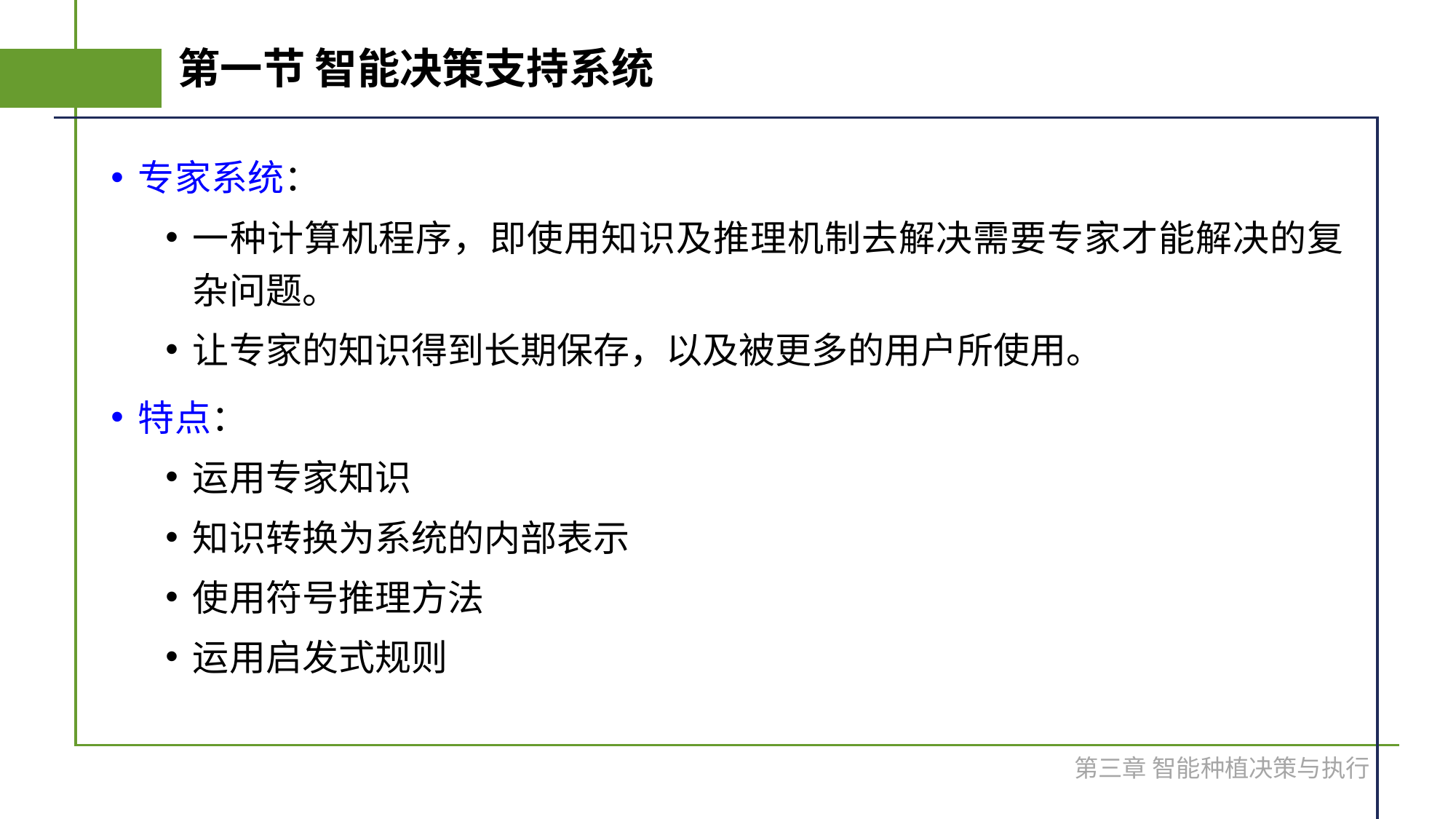

# 第一节 智能决策支持系统
专家系统：
一种计算机程序，即使用知识及推理机制去解决需要专家才能解决的复杂问题。
让专家的知识得到长期保存，以及被更多的用户所使用。
特点：
运用专家知识
知识转换为系统的内部表示
使用符号推理方法
运用启发式规则

第三章 智能种植决策与执行